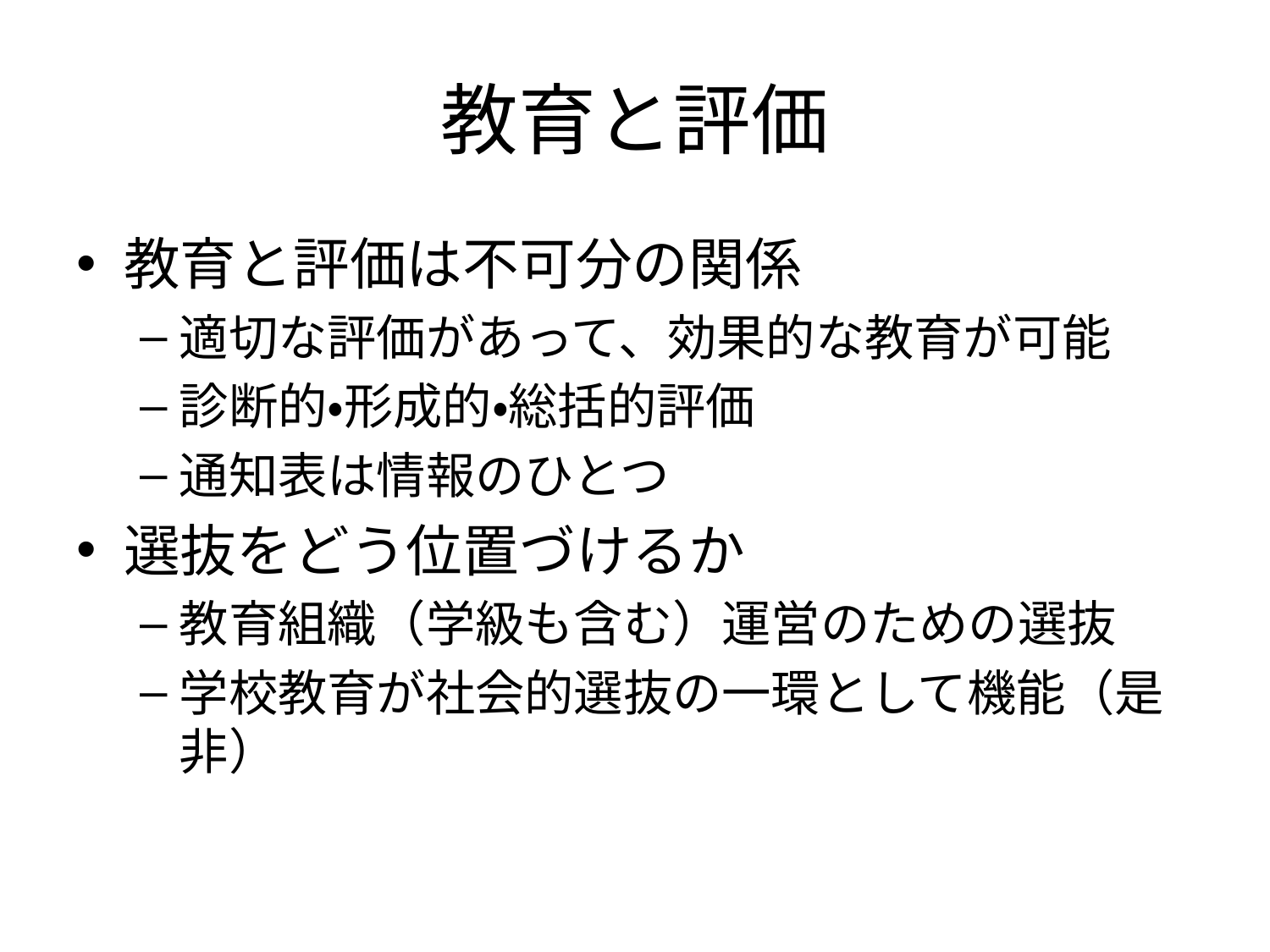

# 教育と評価
教育と評価は不可分の関係
適切な評価があって、効果的な教育が可能
診断的・形成的・総括的評価
通知表は情報のひとつ
選抜をどう位置づけるか
教育組織（学級も含む）運営のための選抜
学校教育が社会的選抜の一環として機能（是非）